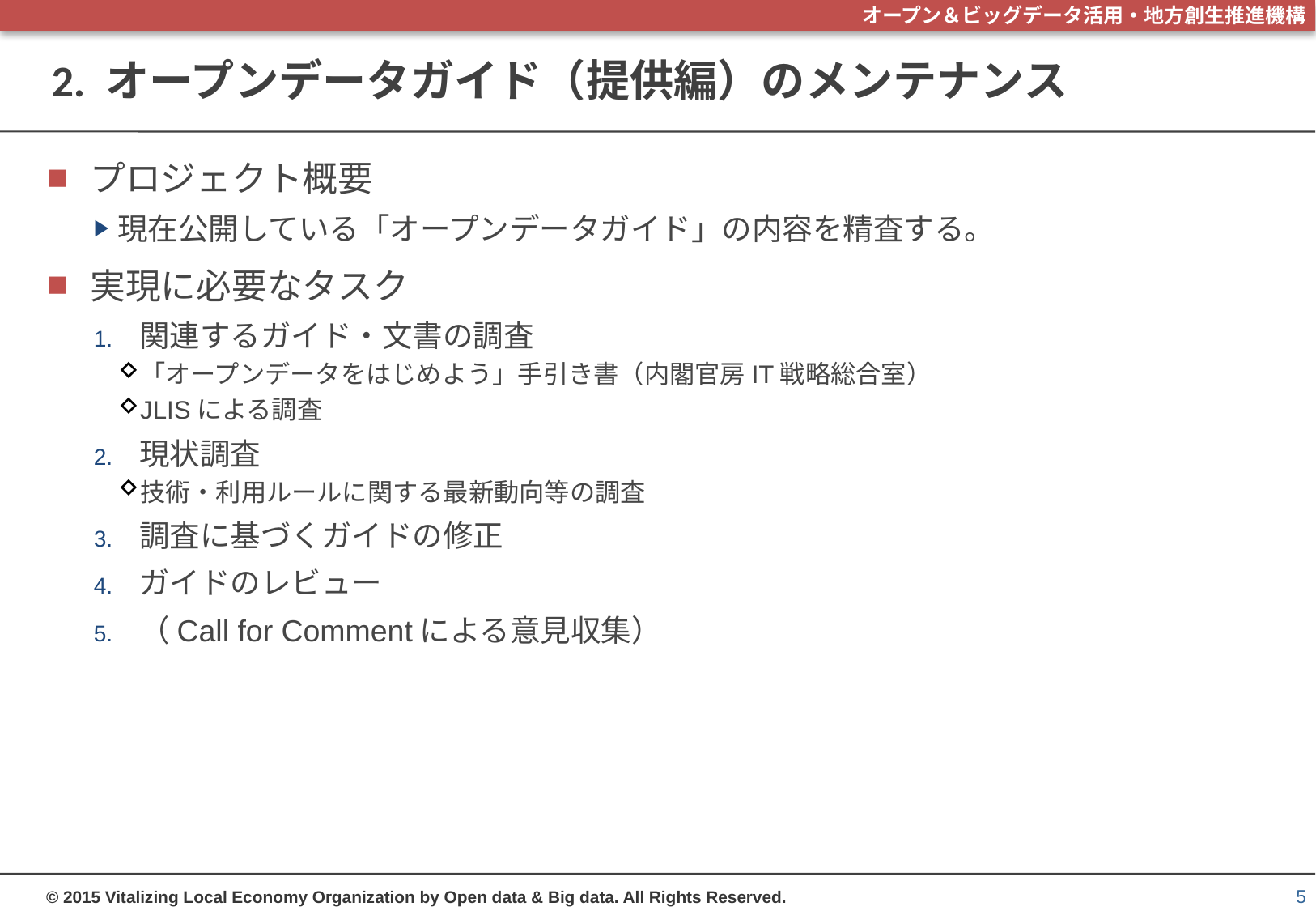

# 2. オープンデータガイド（提供編）のメンテナンス
プロジェクト概要
現在公開している「オープンデータガイド」の内容を精査する。
実現に必要なタスク
関連するガイド・文書の調査
「オープンデータをはじめよう」手引き書（内閣官房IT戦略総合室）
JLISによる調査
現状調査
技術・利用ルールに関する最新動向等の調査
調査に基づくガイドの修正
ガイドのレビュー
（Call for Commentによる意見収集）
5